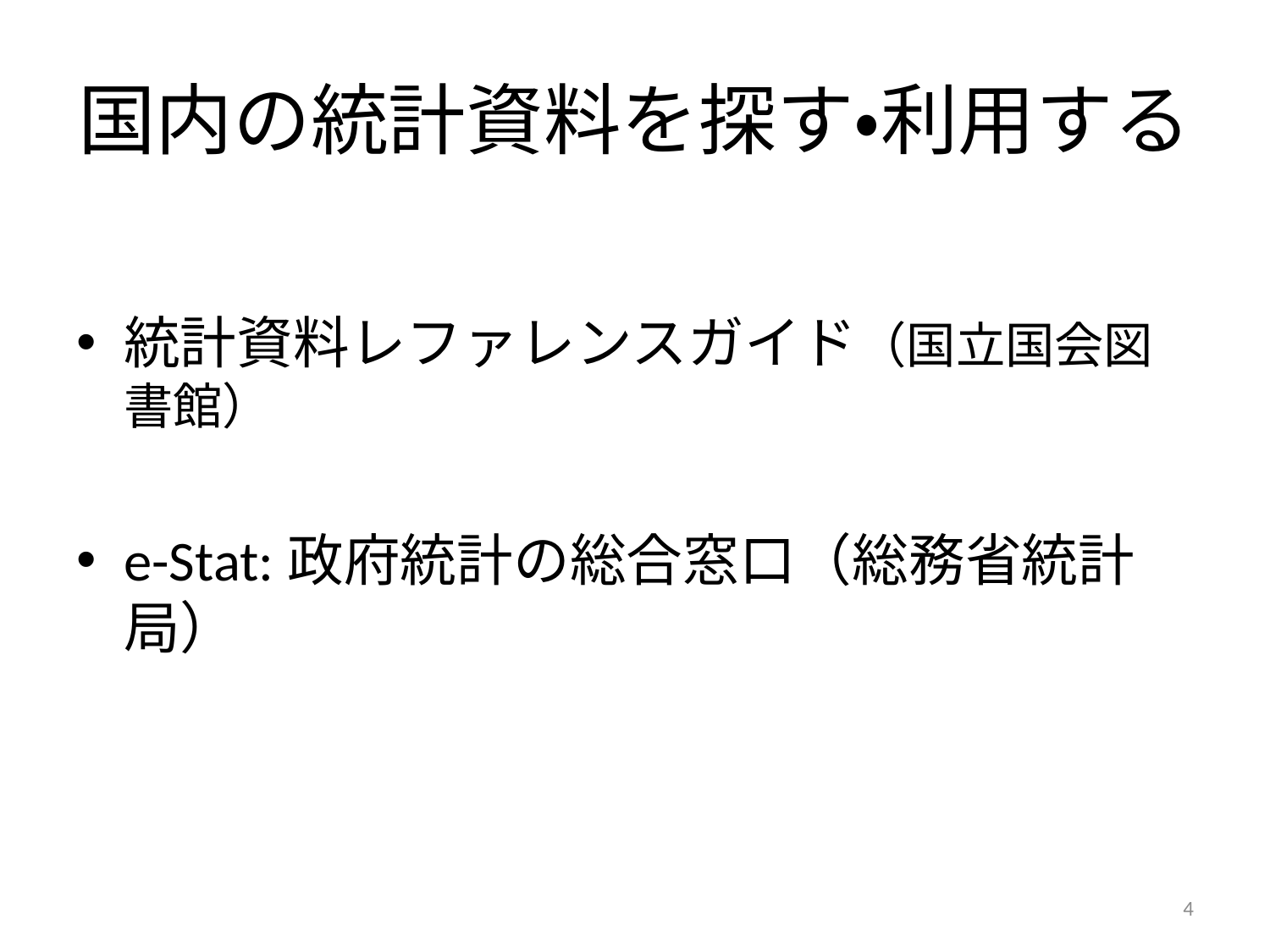

# 国内の統計資料を探す・利用する

統計資料レファレンスガイド（国立国会図書館）

e-Stat:政府統計の総合窓口（総務省統計局）

4